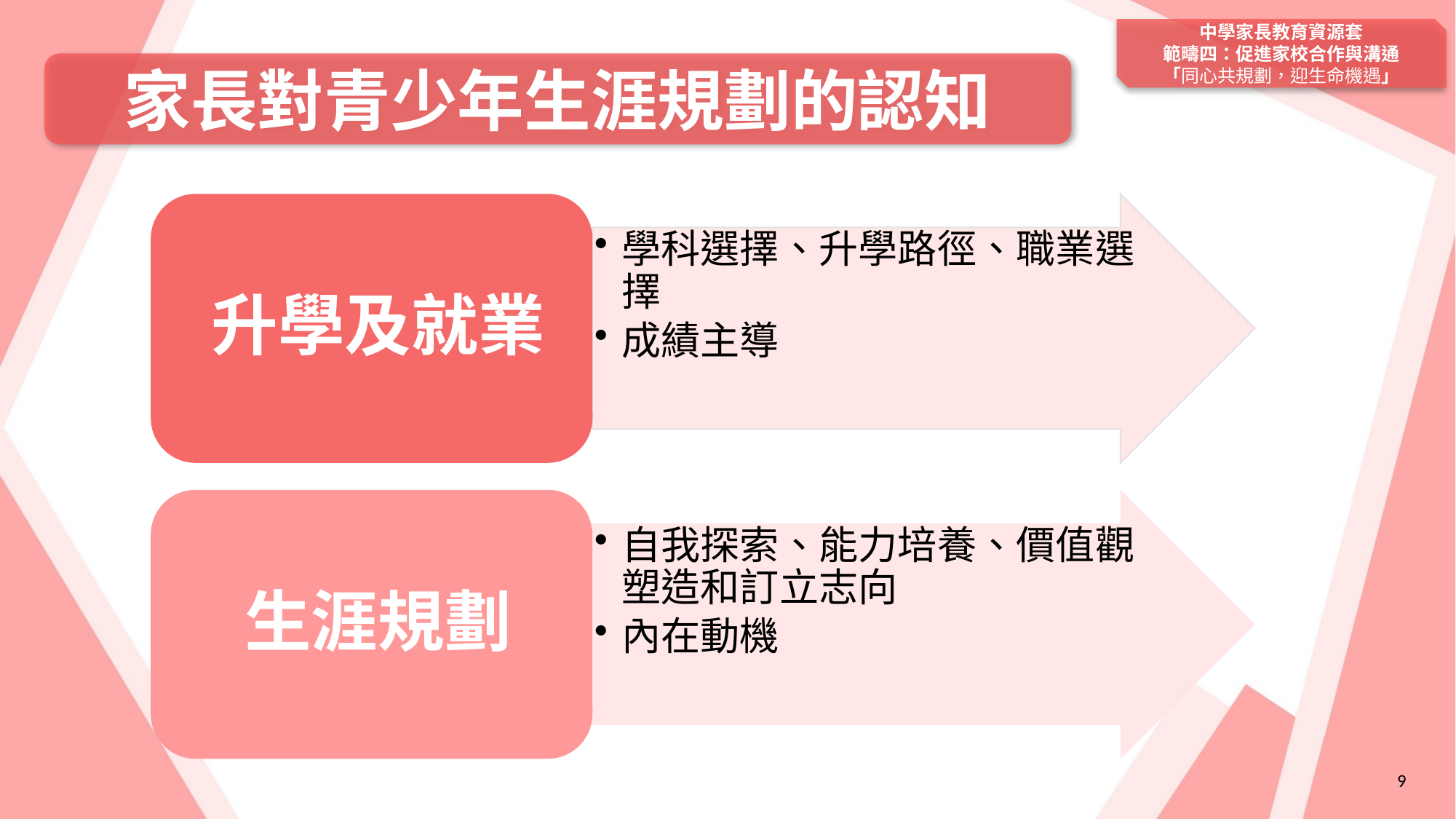

中學家長教育資源套
範疇四：促進家校合作與溝通
「同心共規劃，迎生命機遇」
家長對青少年生涯規劃的認知
學科選擇、升學路徑、職業選擇
成績主導
升學及就業
自我探索、能力培養、價值觀塑造和訂立志向
內在動機
生涯規劃
9